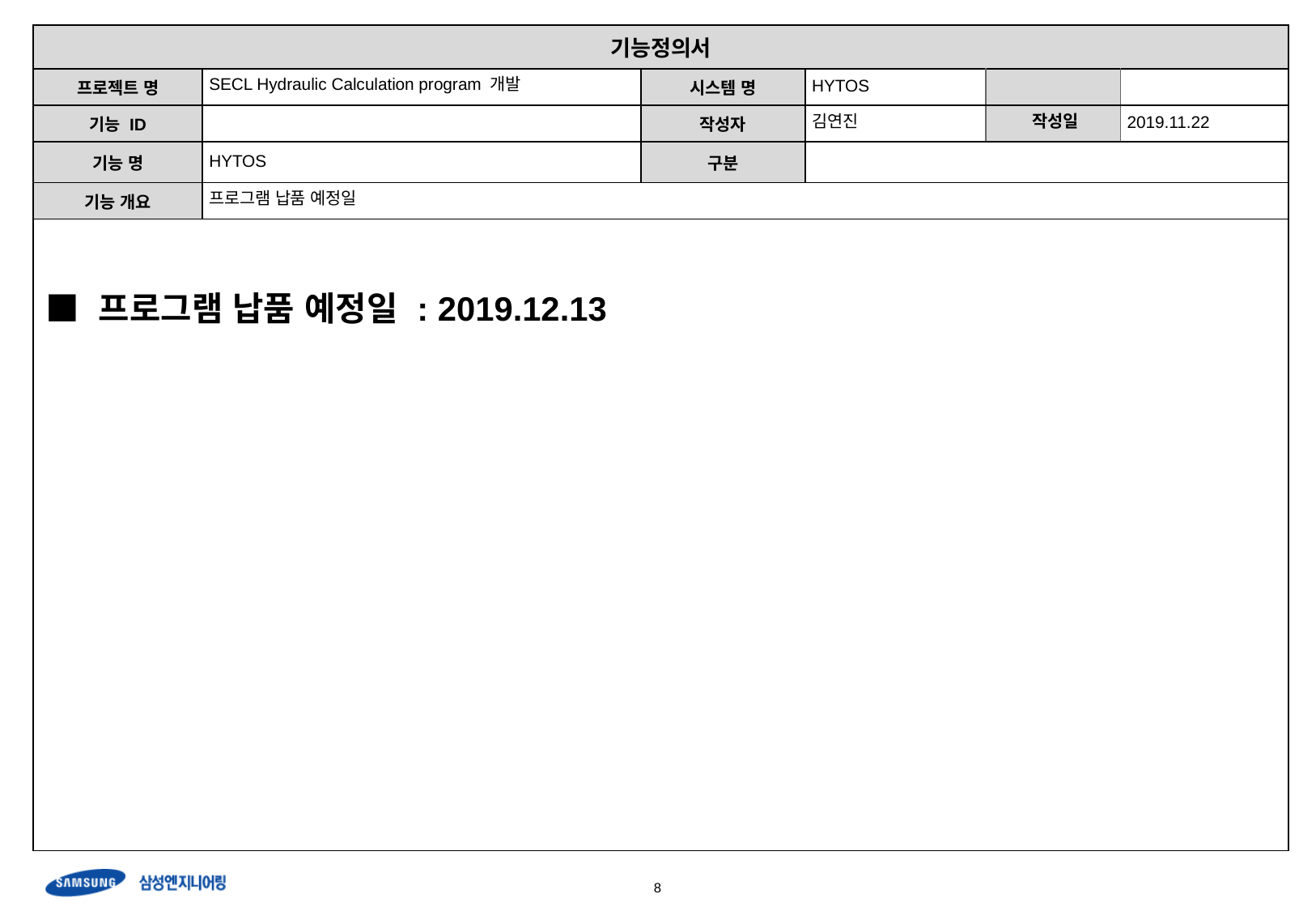

| 기능정의서 |  |  |  |  |  |
| --- | --- | --- | --- | --- | --- |
| 프로젝트 명 | SECL Hydraulic Calculation program 개발 | 시스템 명 | HYTOS |  |  |
| 기능 ID |  | 작성자 | 김연진 | 작성일 | 2019.11.22 |
| 기능 명 | HYTOS | 구분 |  |  |  |
| 기능 개요 | 프로그램 납품 예정일 |  |  |  |  |
| ■ 프로그램 납품 예정일 : 2019.12.13 |  |  |  |  |  |